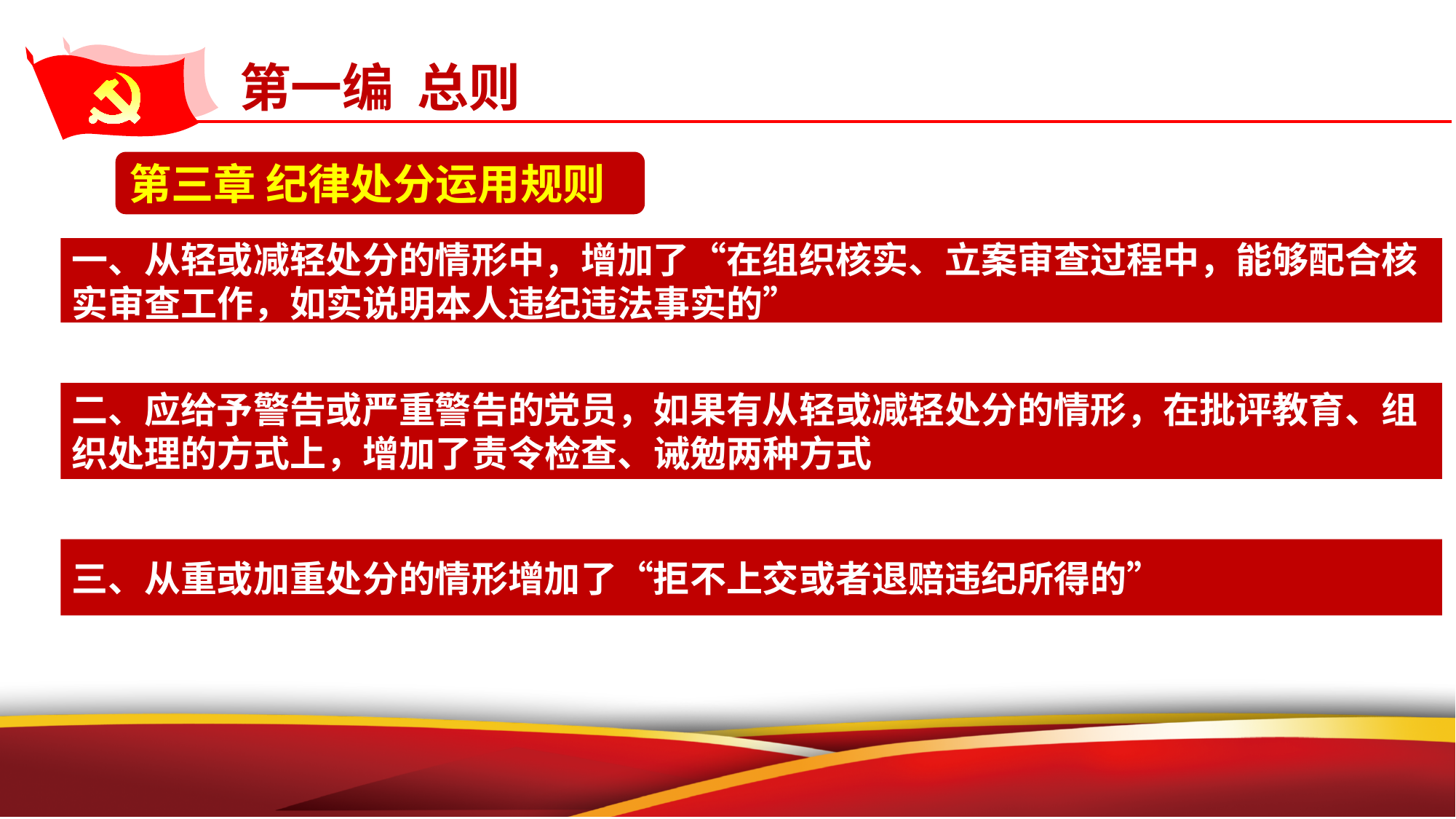

第一编  总则
第三章 纪律处分运用规则
一、从轻或减轻处分的情形中，增加了“在组织核实、立案审查过程中，能够配合核实审查工作，如实说明本人违纪违法事实的”
二、应给予警告或严重警告的党员，如果有从轻或减轻处分的情形，在批评教育、组织处理的方式上，增加了责令检查、诫勉两种方式
三、从重或加重处分的情形增加了“拒不上交或者退赔违纪所得的”